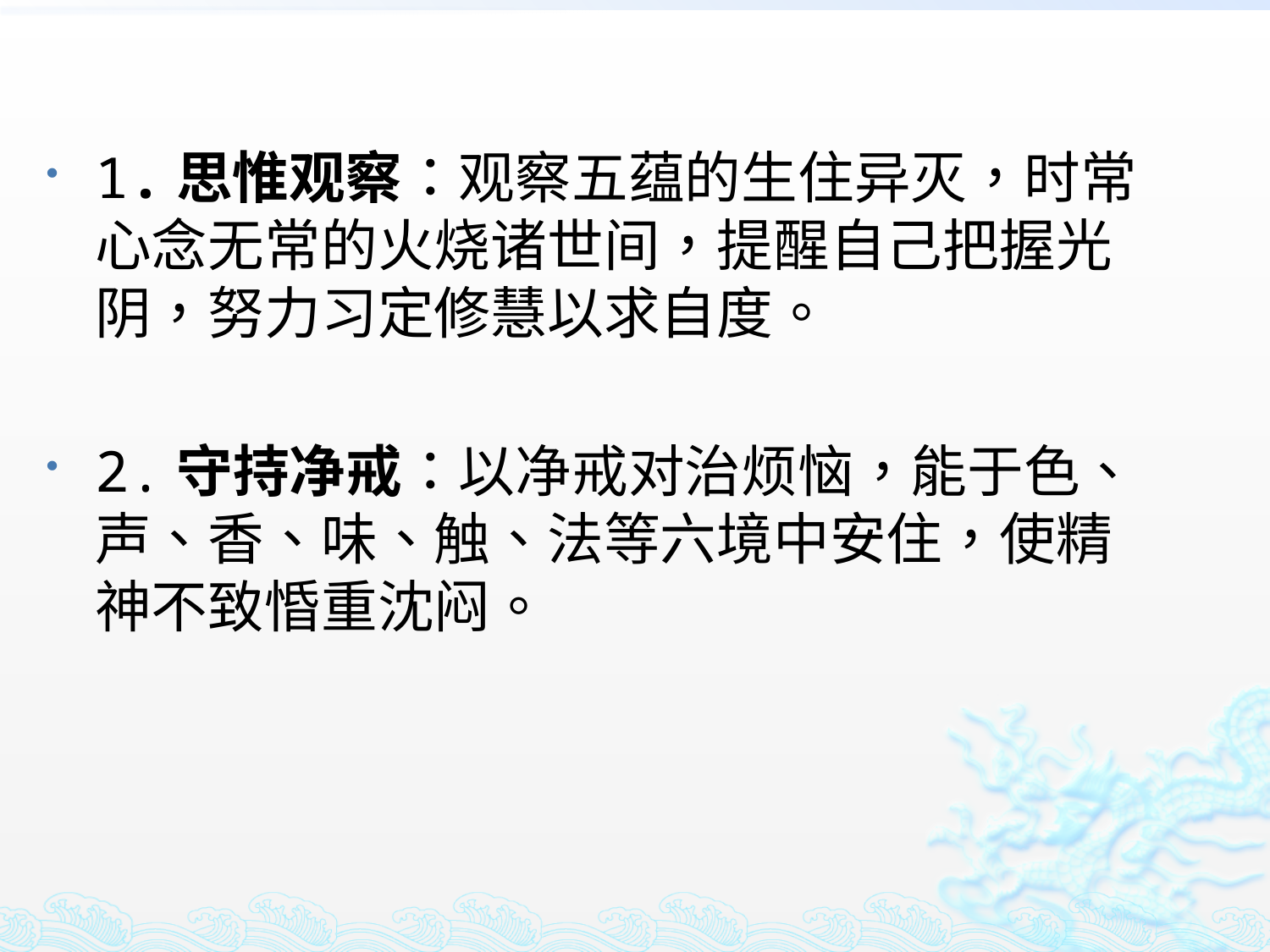

1.思惟观察：观察五蕴的生住异灭，时常心念无常的火烧诸世间，提醒自己把握光阴，努力习定修慧以求自度。

2.守持净戒：以净戒对治烦恼，能于色、声、香、味、触、法等六境中安住，使精神不致惛重沈闷。